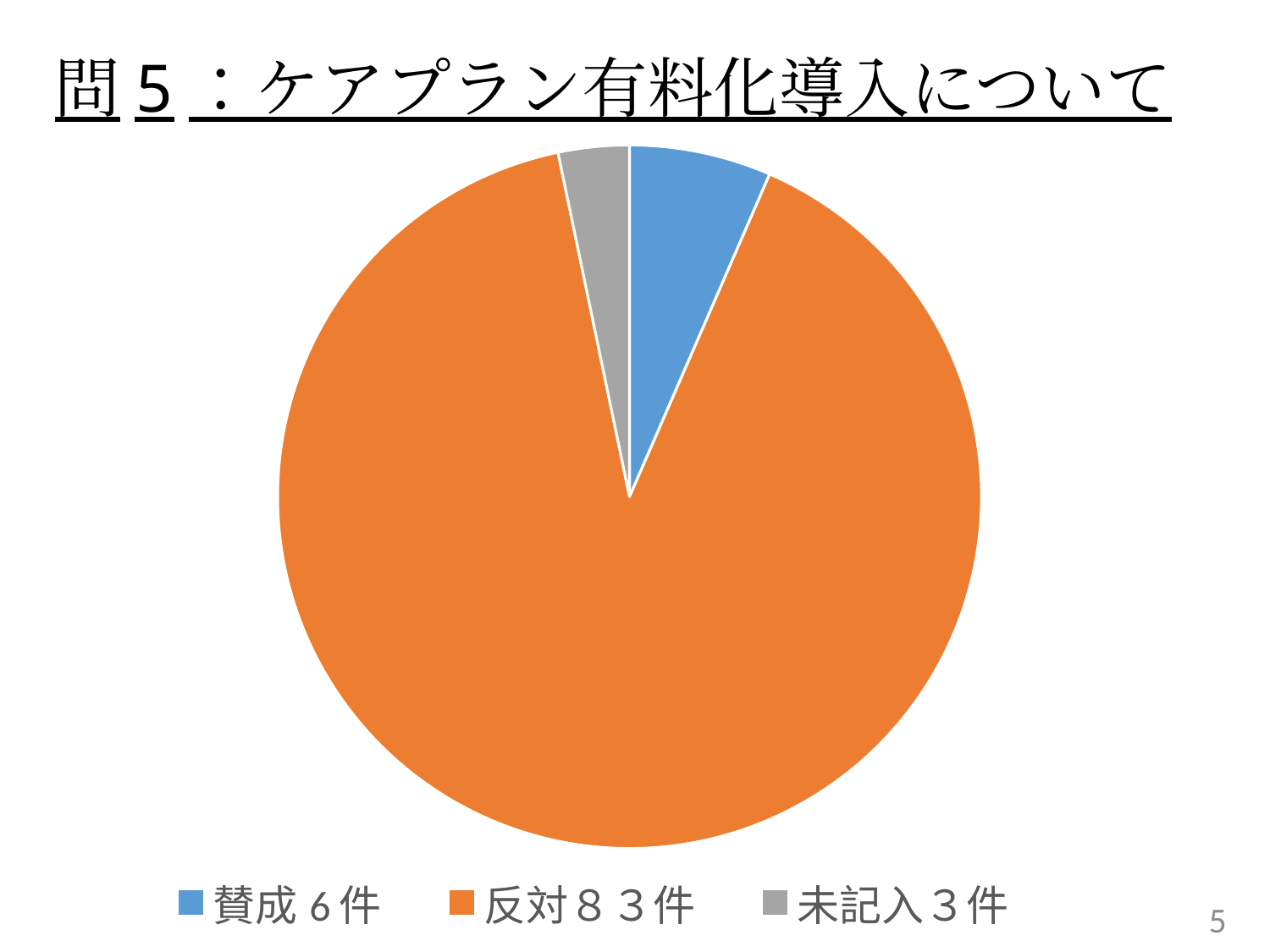

# 問5：ケアプラン有料化導入について

### Chart

| Category |  |
|---|---|
| 賛成6件 | 6.0 |
| 反対８３件 | 83.0 |
| 未記入３件 | 3.0 |
5